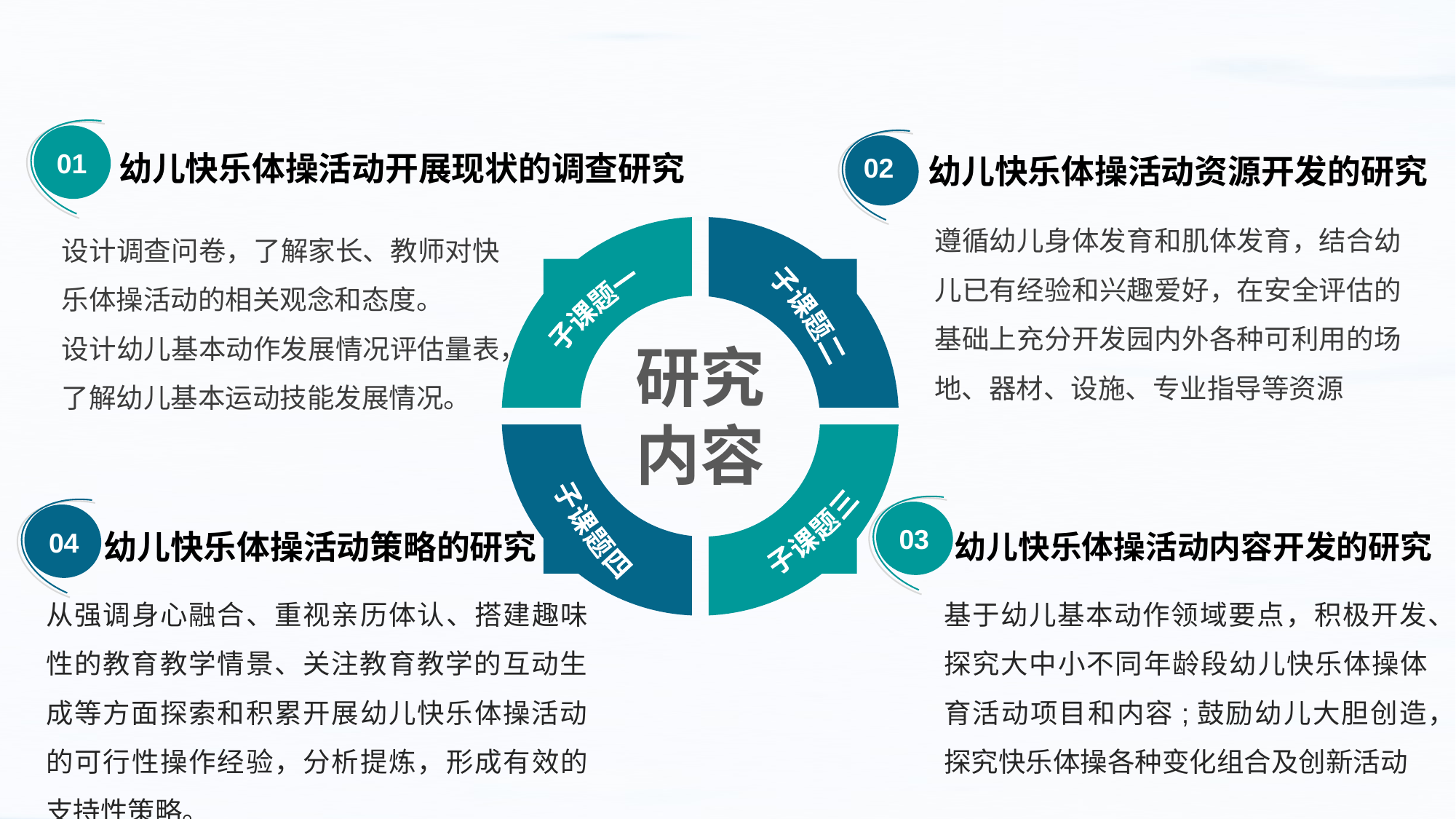

01
幼儿快乐体操活动开展现状的调查研究

02
幼儿快乐体操活动资源开发的研究
遵循幼儿身体发育和肌体发育，结合幼儿已有经验和兴趣爱好，在安全评估的基础上充分开发园内外各种可利用的场地、器材、设施、专业指导等资源
设计调查问卷，了解家长、教师对快乐体操活动的相关观念和态度。
设计幼儿基本动作发展情况评估量表，了解幼儿基本运动技能发展情况。

子课题一

子课题二
研究内容
子课题三
子课题四

03
幼儿快乐体操活动内容开发的研究

04
幼儿快乐体操活动策略的研究
从强调身心融合、重视亲历体认、搭建趣味性的教育教学情景、关注教育教学的互动生成等方面探索和积累开展幼儿快乐体操活动的可行性操作经验，分析提炼，形成有效的支持性策略。
基于幼儿基本动作领域要点，积极开发、探究大中小不同年龄段幼儿快乐体操体育活动项目和内容;鼓励幼儿大胆创造，探究快乐体操各种变化组合及创新活动